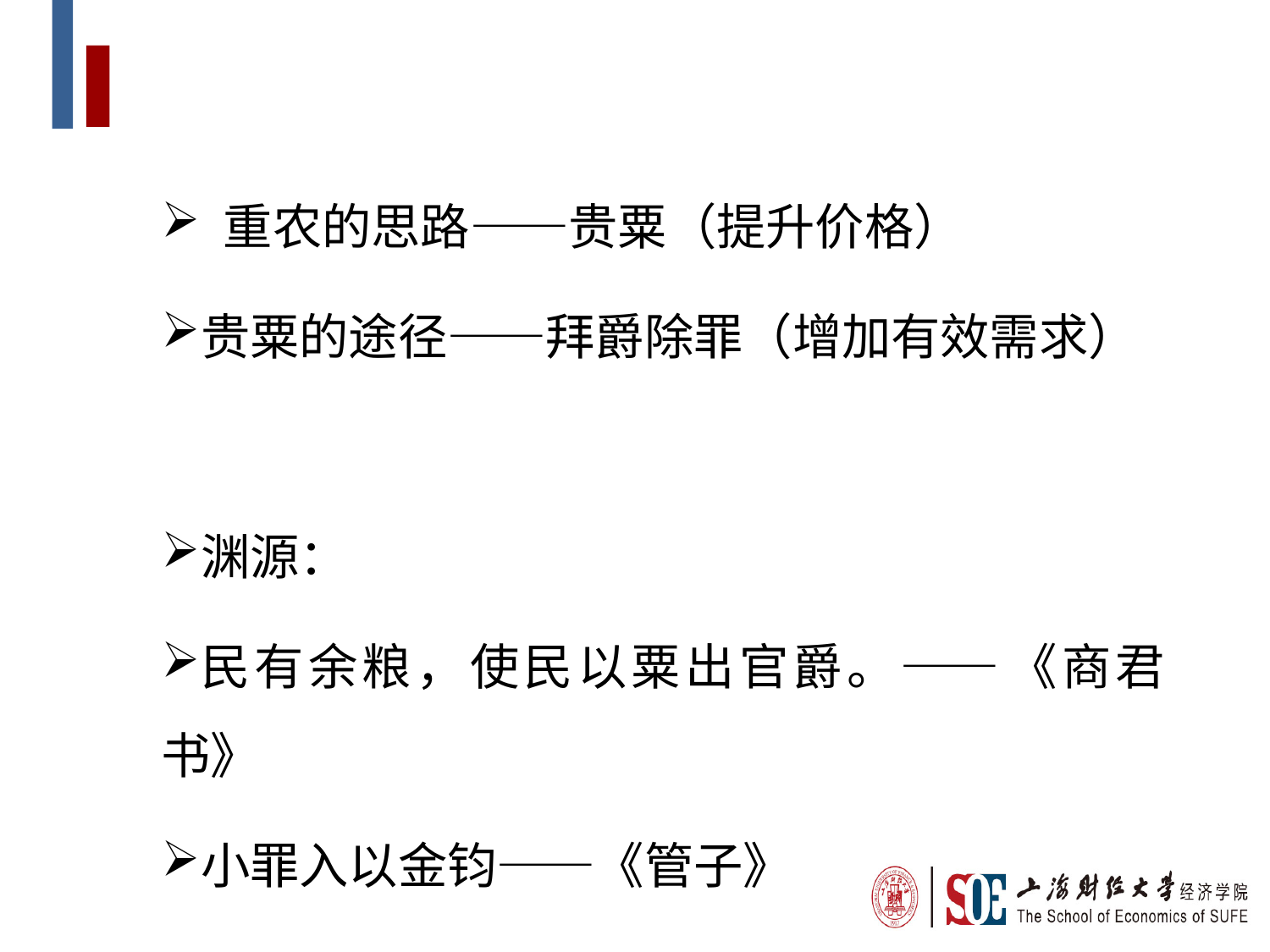

重农的思路——贵粟（提升价格）
贵粟的途径——拜爵除罪（增加有效需求）

渊源：
民有余粮，使民以粟出官爵。——《商君书》
小罪入以金钧——《管子》